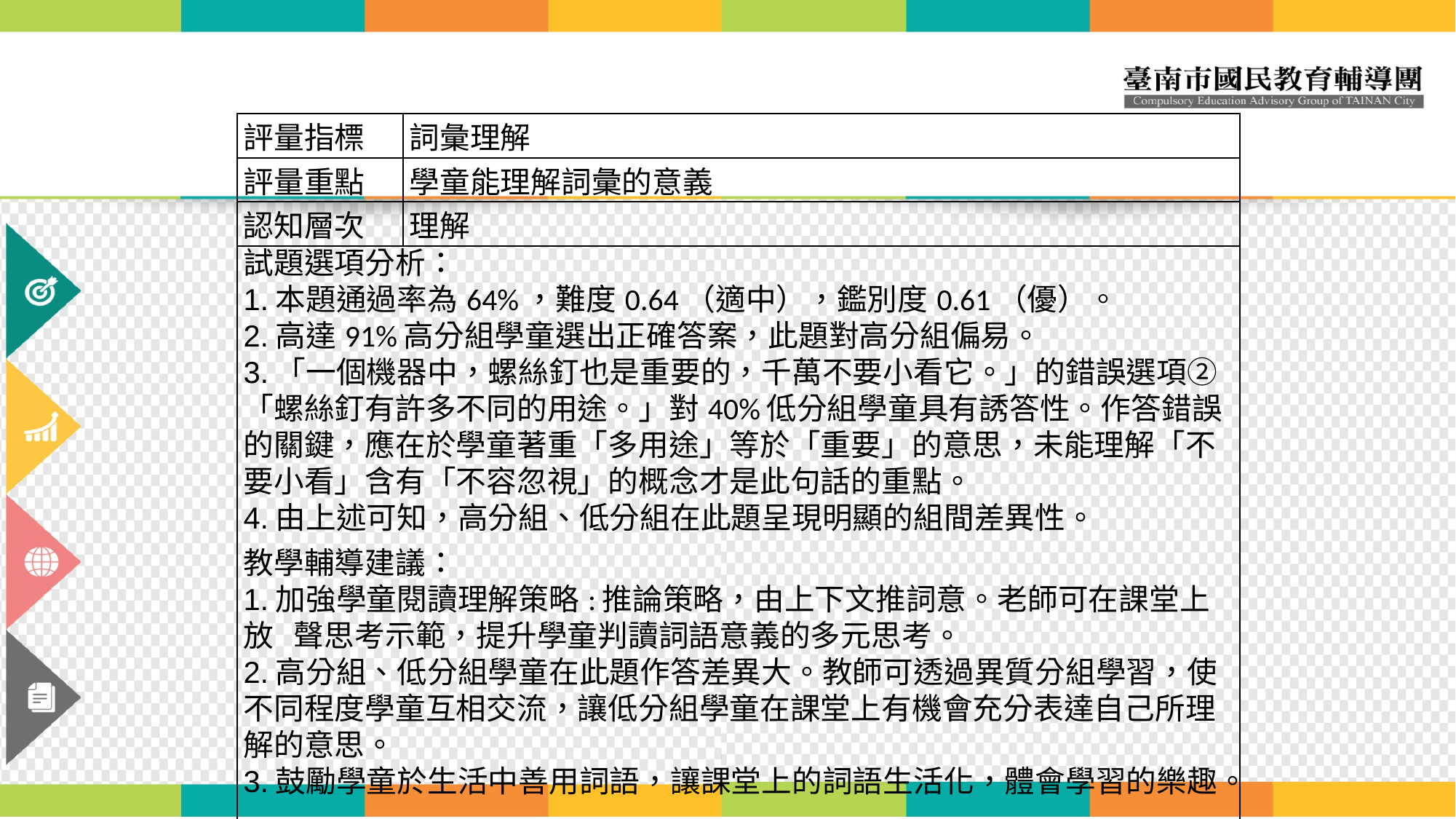

| 評量指標 | 詞彙理解 |
| --- | --- |
| 評量重點 | 學童能理解詞彙的意義 |
| 認知層次 | 理解 |
| 試題選項分析： 1.本題通過率為64%，難度0.64（適中），鑑別度0.61（優）。 2.高達91%高分組學童選出正確答案，此題對高分組偏易。 3.「一個機器中，螺絲釘也是重要的，千萬不要小看它。」的錯誤選項②「螺絲釘有許多不同的用途。」對40%低分組學童具有誘答性。作答錯誤的關鍵，應在於學童著重「多用途」等於「重要」的意思，未能理解「不要小看」含有「不容忽視」的概念才是此句話的重點。 4.由上述可知，高分組、低分組在此題呈現明顯的組間差異性。 教學輔導建議： 1.加強學童閱讀理解策略:推論策略，由上下文推詞意。老師可在課堂上放 聲思考示範，提升學童判讀詞語意義的多元思考。 2.高分組、低分組學童在此題作答差異大。教師可透過異質分組學習，使不同程度學童互相交流，讓低分組學童在課堂上有機會充分表達自己所理解的意思。 3.鼓勵學童於生活中善用詞語，讓課堂上的詞語生活化，體會學習的樂趣。 |  |